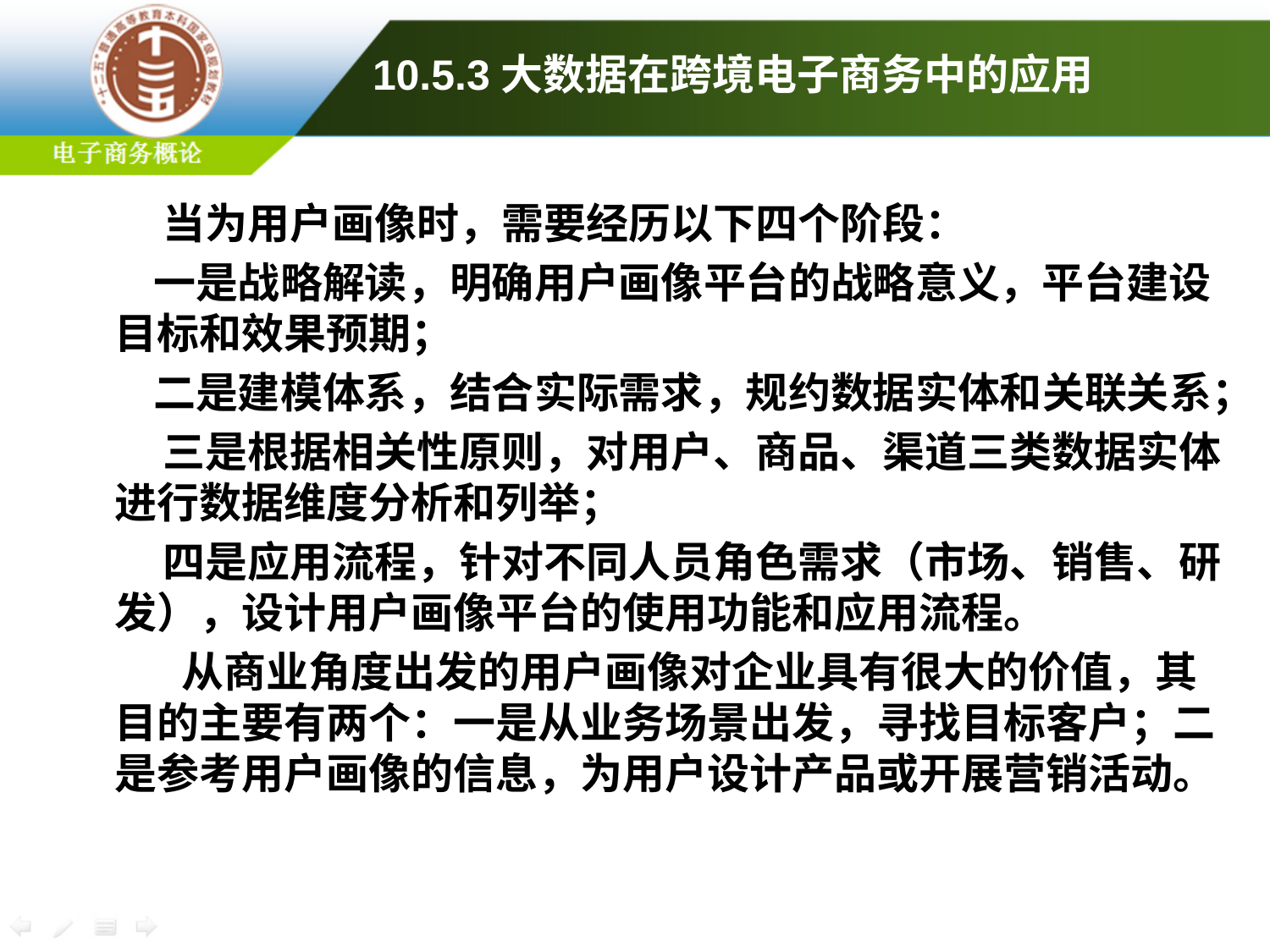

10.5.3大数据在跨境电子商务中的应用
         当为用户画像时，需要经历以下四个阶段：
        一是战略解读，明确用户画像平台的战略意义，平台建设目标和效果预期；
        二是建模体系，结合实际需求，规约数据实体和关联关系；
         三是根据相关性原则，对用户、商品、渠道三类数据实体进行数据维度分析和列举；
         四是应用流程，针对不同人员角色需求（市场、销售、研发），设计用户画像平台的使用功能和应用流程。
           从商业角度出发的用户画像对企业具有很大的价值，其目的主要有两个：一是从业务场景出发，寻找目标客户；二是参考用户画像的信息，为用户设计产品或开展营销活动。